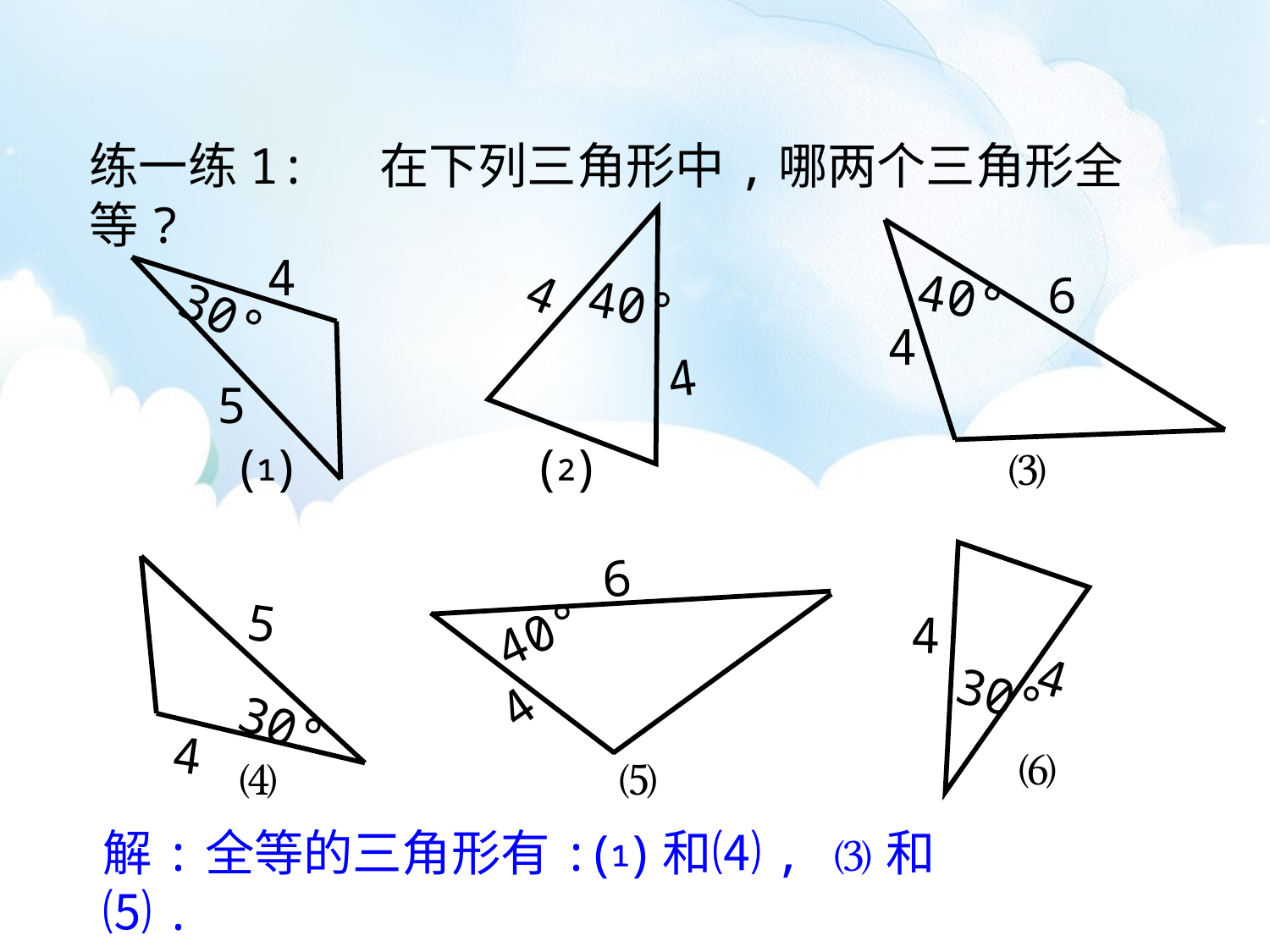

练一练1:  在下列三角形中,哪两个三角形全等?

4
40°
4

4
30°
5

6
40°
4

⑴
⑵
⑶

6

40°
4

5
30°
4

4
4
30°
⑹
⑸
⑷
解:全等的三角形有:⑴和⑷, ⑶和⑸.